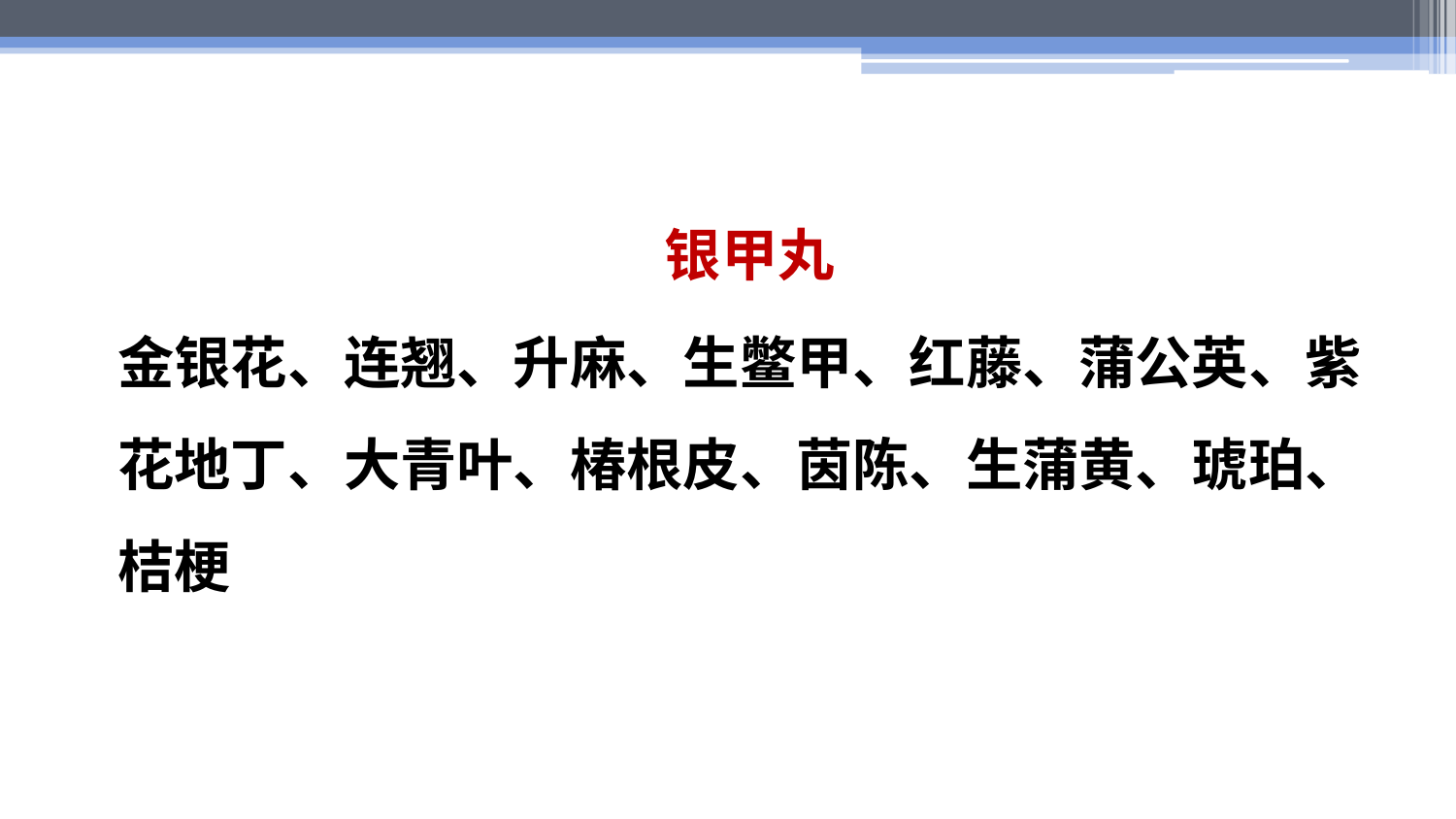

银甲丸
金银花、连翘、升麻、生鳖甲、红藤、蒲公英、紫花地丁、大青叶、椿根皮、茵陈、生蒲黄、琥珀、桔梗